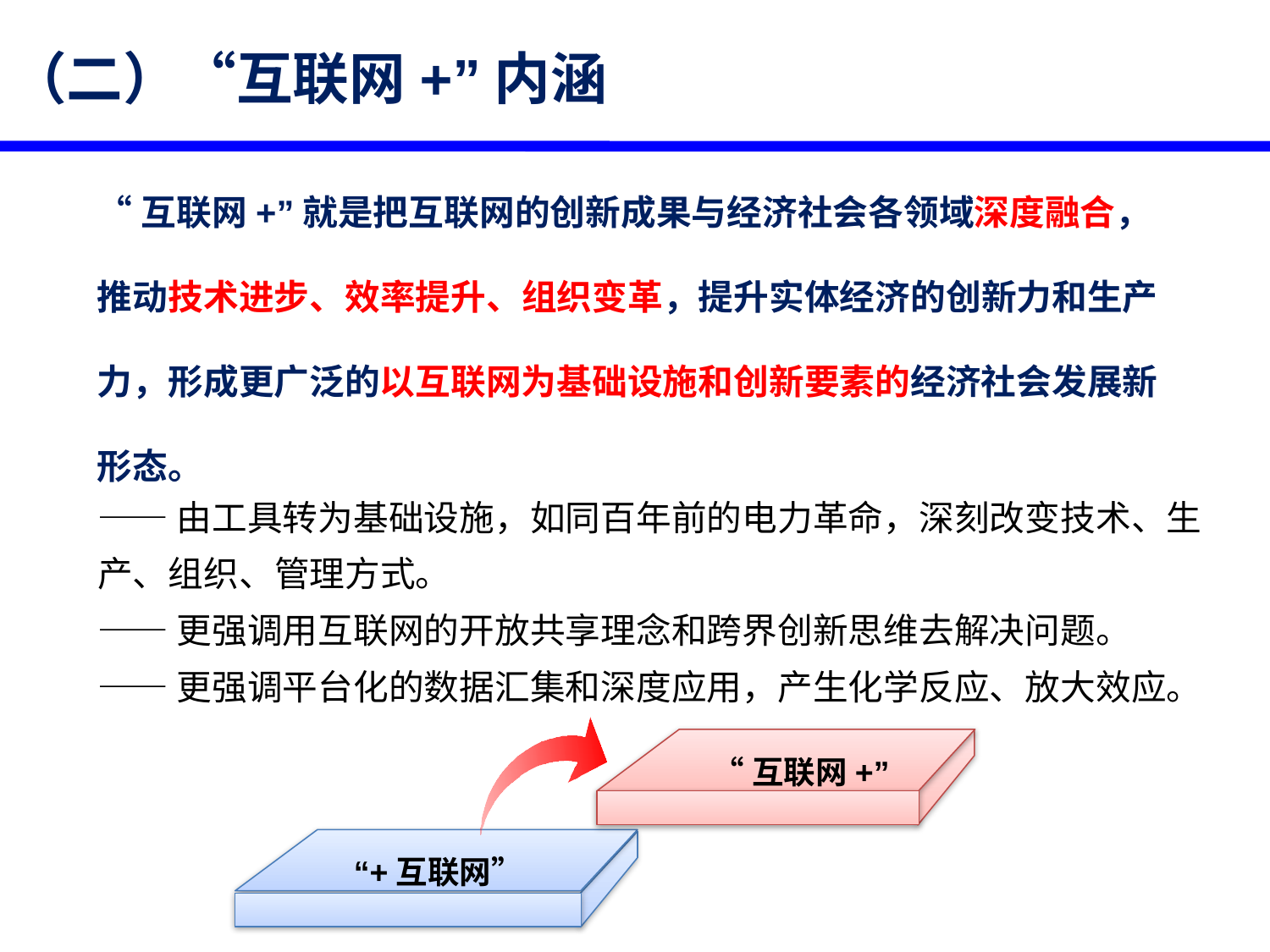

4、“互联网+”内涵
（二）“互联网+”内涵
“互联网+”就是把互联网的创新成果与经济社会各领域深度融合，推动技术进步、效率提升、组织变革，提升实体经济的创新力和生产力，形成更广泛的以互联网为基础设施和创新要素的经济社会发展新形态。
——由工具转为基础设施，如同百年前的电力革命，深刻改变技术、生产、组织、管理方式。
——更强调用互联网的开放共享理念和跨界创新思维去解决问题。
——更强调平台化的数据汇集和深度应用，产生化学反应、放大效应。

“互联网+”

“+互联网”